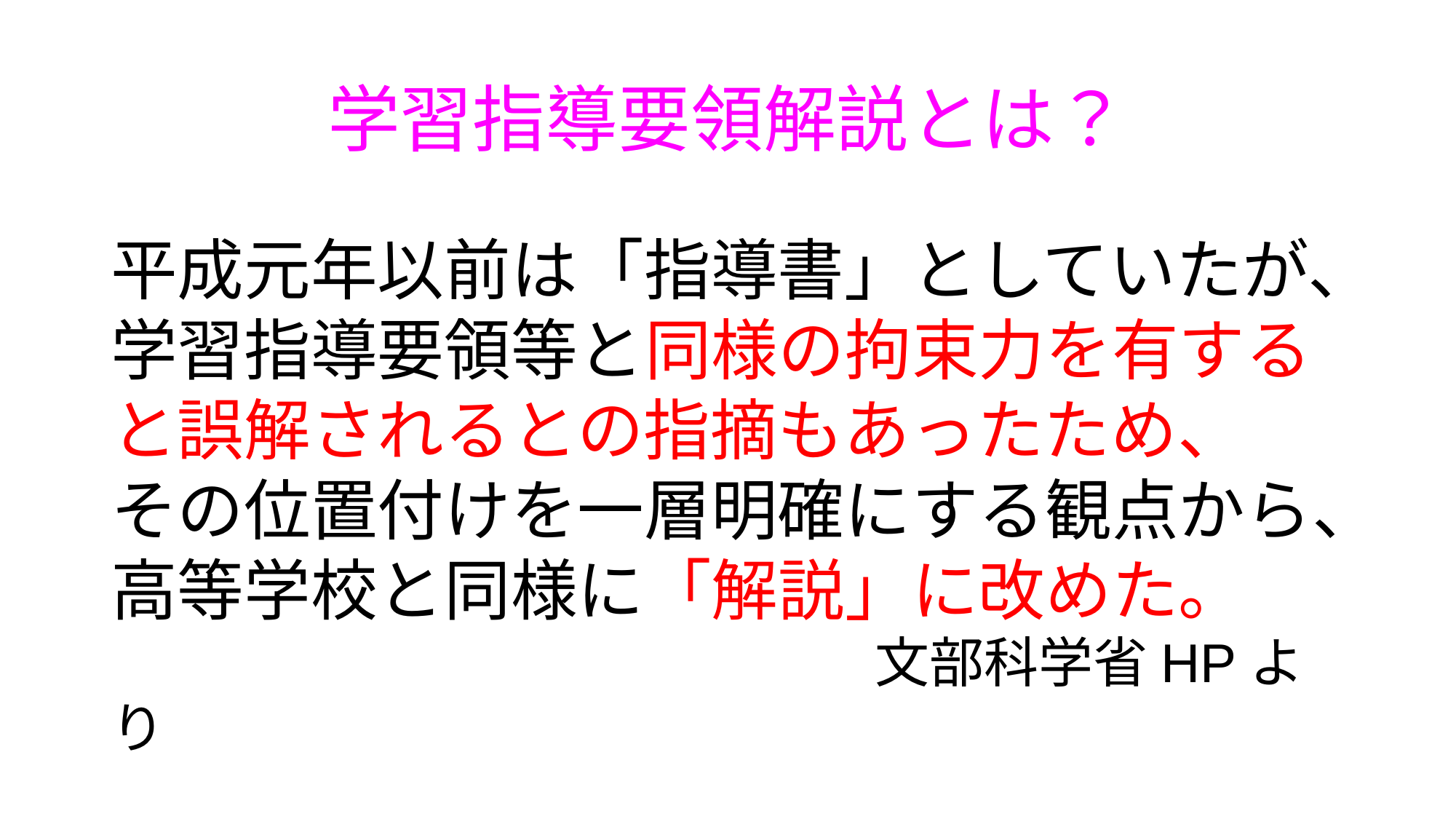

# 学習指導要領解説とは？
平成元年以前は「指導書」としていたが、学習指導要領等と同様の拘束力を有すると誤解されるとの指摘もあったため、
その位置付けを一層明確にする観点から、高等学校と同様に「解説」に改めた。
　　　　　　　　　　　　　　文部科学省HPより